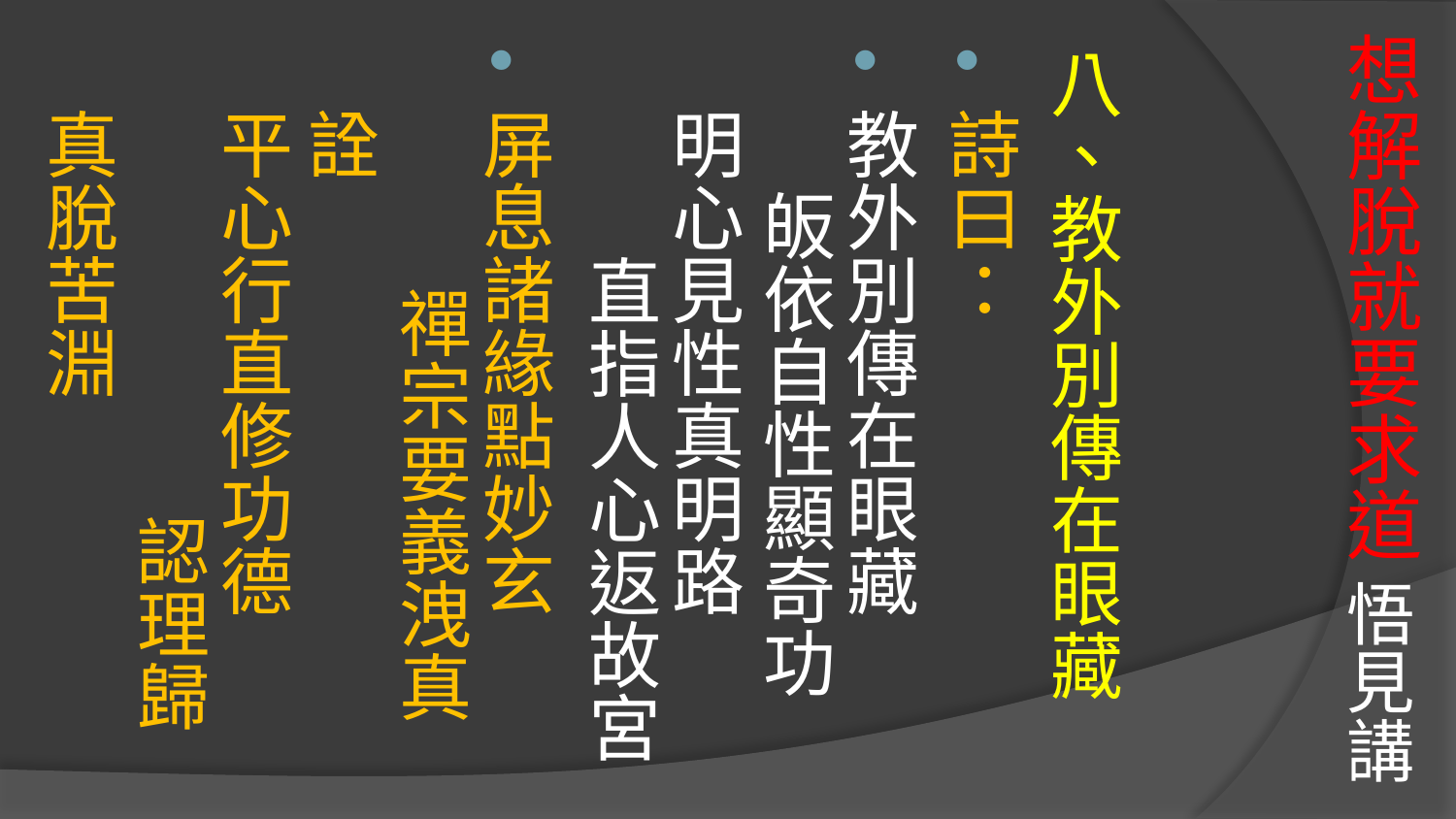

# 想解脫就要求道 悟見講
八、教外別傳在眼藏
詩曰：
教外別傳在眼藏                皈依自性顯奇功
明心見性真明路                    直指人心返故宮
屏息諸緣點妙玄                      禪宗要義洩真詮
平心行直修功德                                    認理歸真脫苦淵